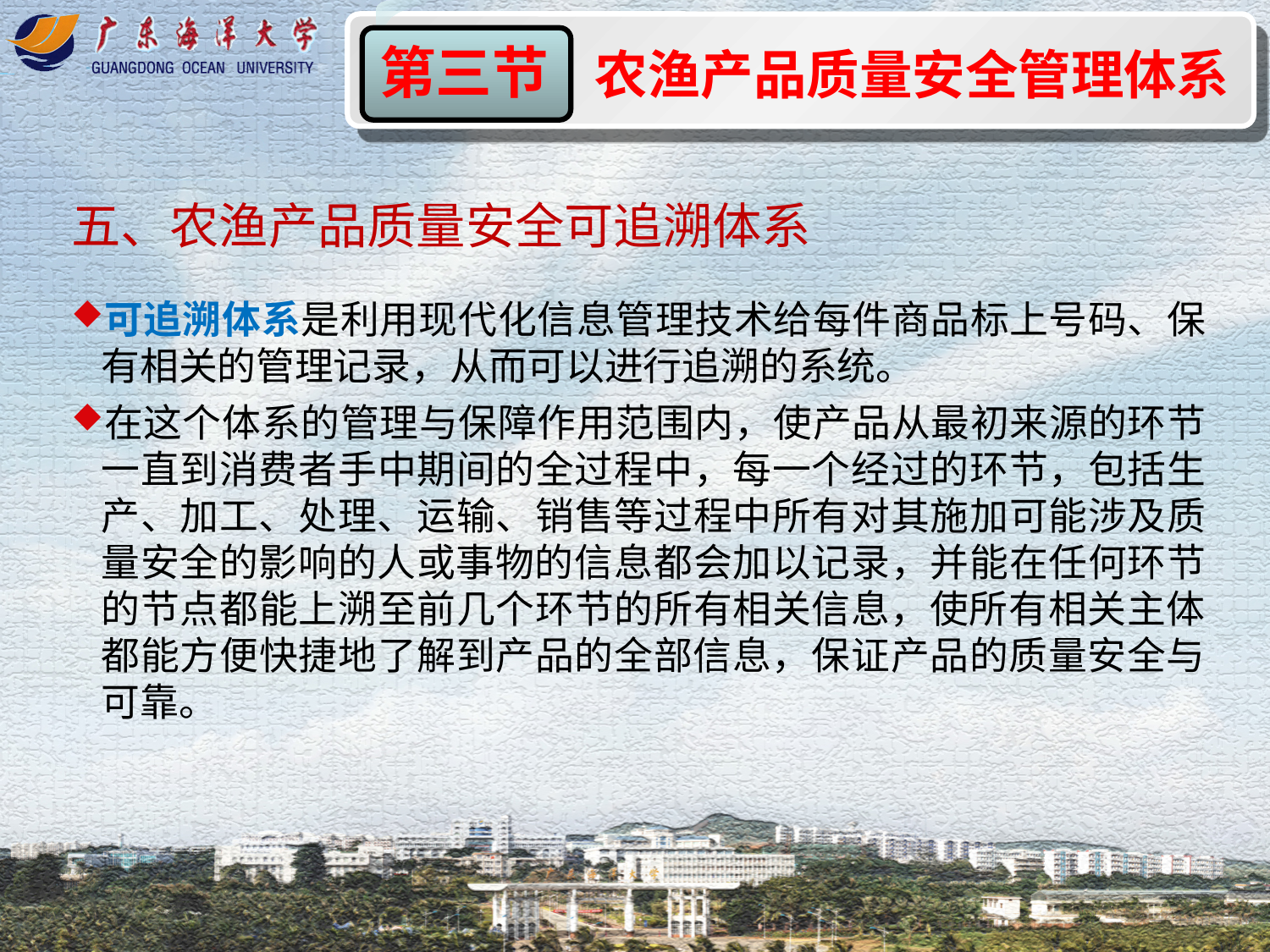

农渔产品质量安全管理体系

第三节
五、农渔产品质量安全可追溯体系
可追溯体系是利用现代化信息管理技术给每件商品标上号码、保有相关的管理记录，从而可以进行追溯的系统。
在这个体系的管理与保障作用范围内，使产品从最初来源的环节一直到消费者手中期间的全过程中，每一个经过的环节，包括生产、加工、处理、运输、销售等过程中所有对其施加可能涉及质量安全的影响的人或事物的信息都会加以记录，并能在任何环节的节点都能上溯至前几个环节的所有相关信息，使所有相关主体都能方便快捷地了解到产品的全部信息，保证产品的质量安全与可靠。